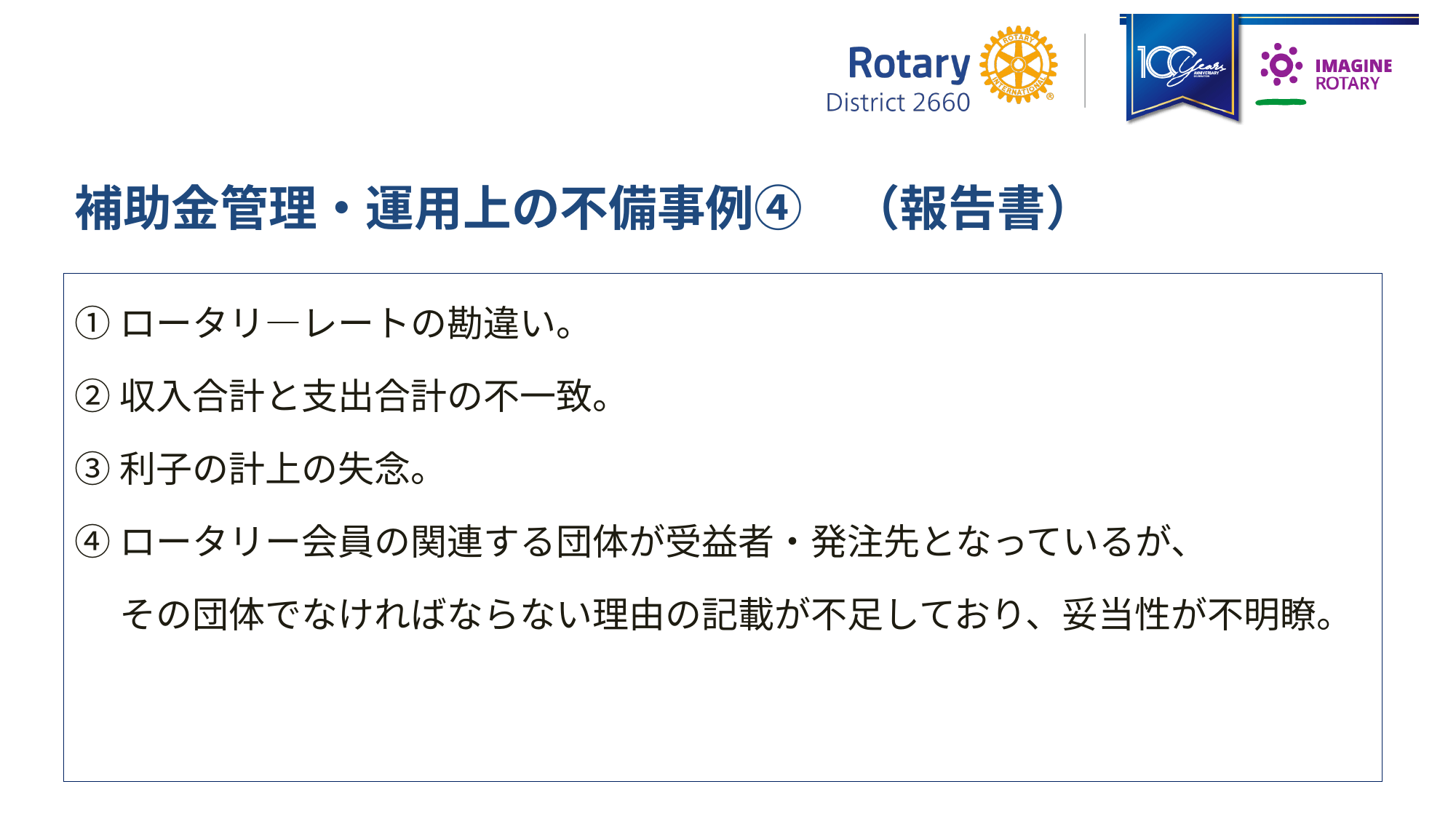

補助金管理・運用上の不備事例④　（報告書）
①ロータリ―レートの勘違い。
②収入合計と支出合計の不一致。
③利子の計上の失念。
④ロータリー会員の関連する団体が受益者・発注先となっているが、
④その団体でなければならない理由の記載が不足しており、妥当性が不明瞭。